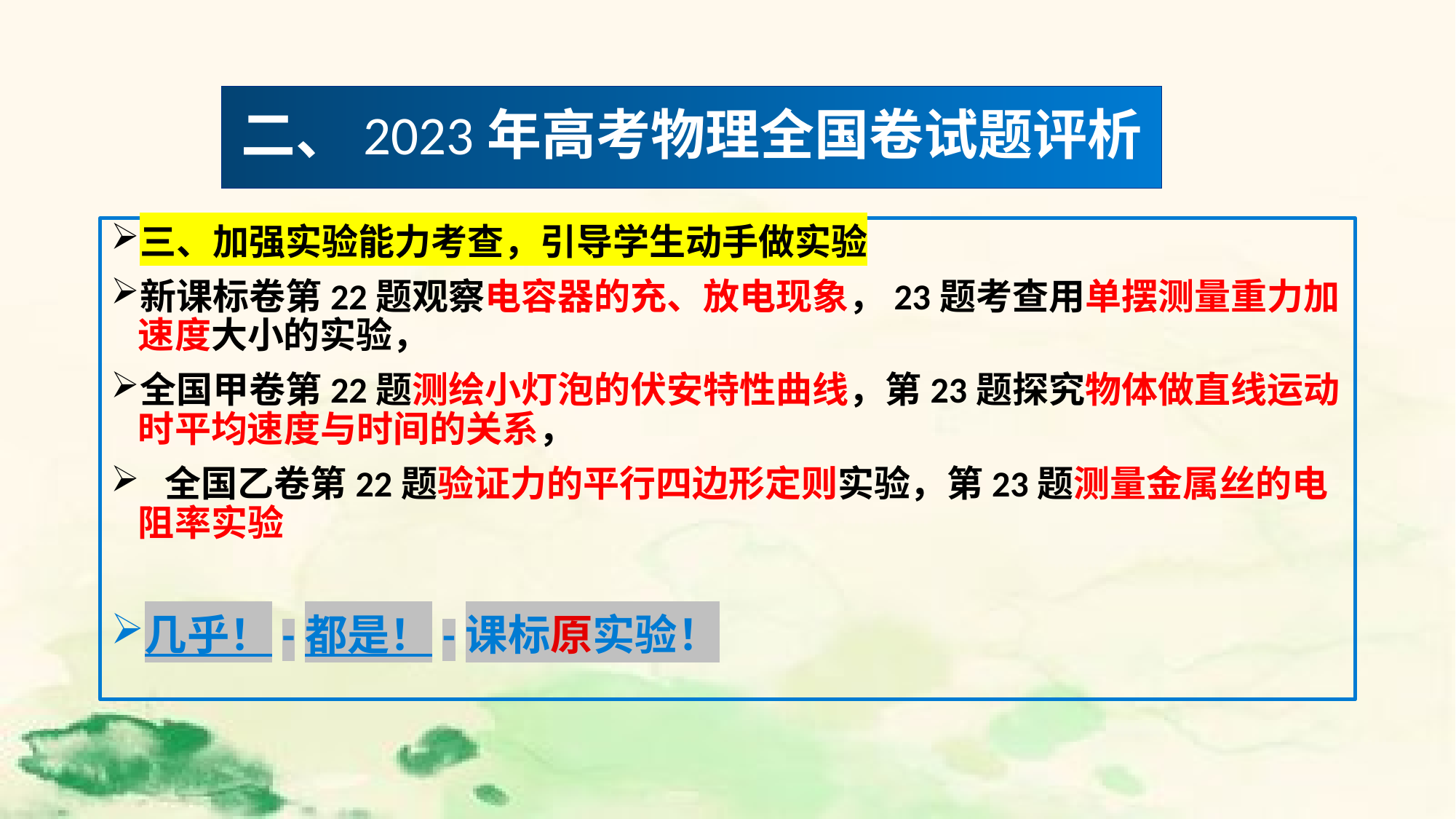

#
二、2023年高考物理全国卷试题评析
三、加强实验能力考查，引导学生动手做实验
新课标卷第22题观察电容器的充、放电现象，23题考查用单摆测量重力加速度大小的实验，
全国甲卷第22题测绘小灯泡的伏安特性曲线，第23题探究物体做直线运动时平均速度与时间的关系，
  全国乙卷第22题验证力的平行四边形定则实验，第23题测量金属丝的电阻率实验

几乎！-都是！-课标原实验！